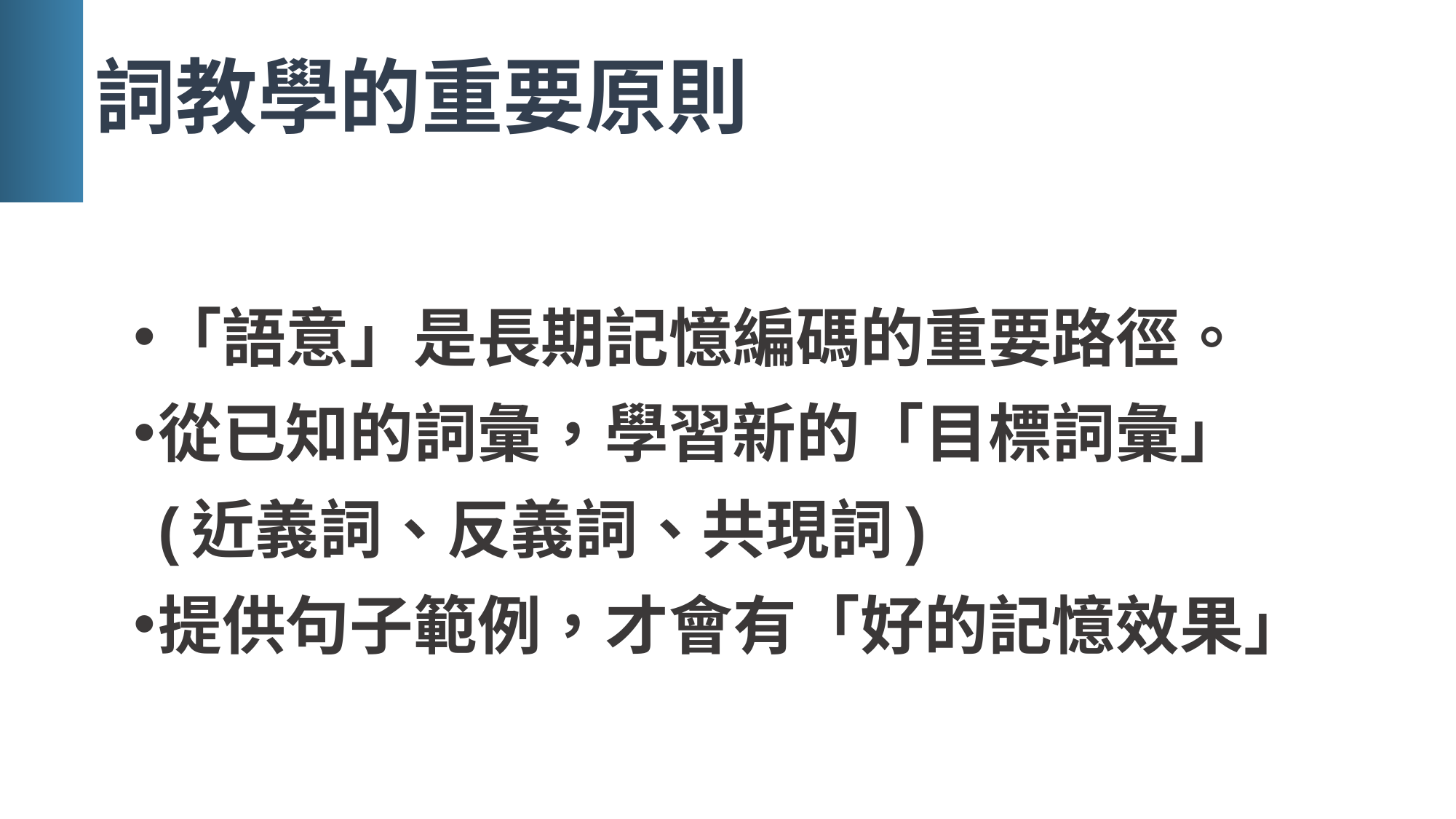

# 詞教學的重要原則
「語意」是長期記憶編碼的重要路徑。
從已知的詞彙，學習新的「目標詞彙」(近義詞、反義詞、共現詞)
提供句子範例，才會有「好的記憶效果」